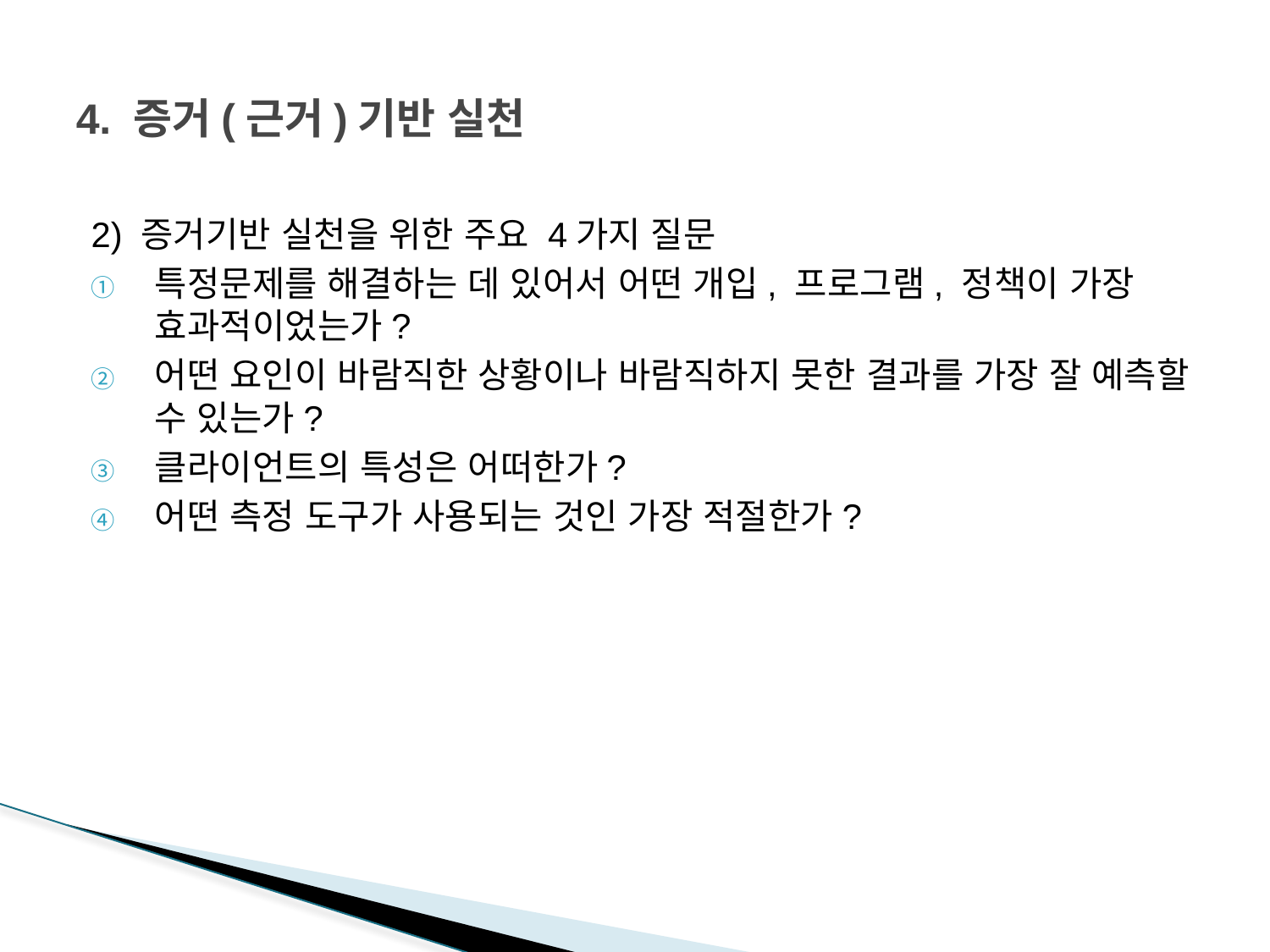

# 4. 증거(근거)기반 실천
2) 증거기반 실천을 위한 주요 4가지 질문
특정문제를 해결하는 데 있어서 어떤 개입, 프로그램, 정책이 가장 효과적이었는가?
어떤 요인이 바람직한 상황이나 바람직하지 못한 결과를 가장 잘 예측할 수 있는가?
클라이언트의 특성은 어떠한가?
어떤 측정 도구가 사용되는 것인 가장 적절한가?